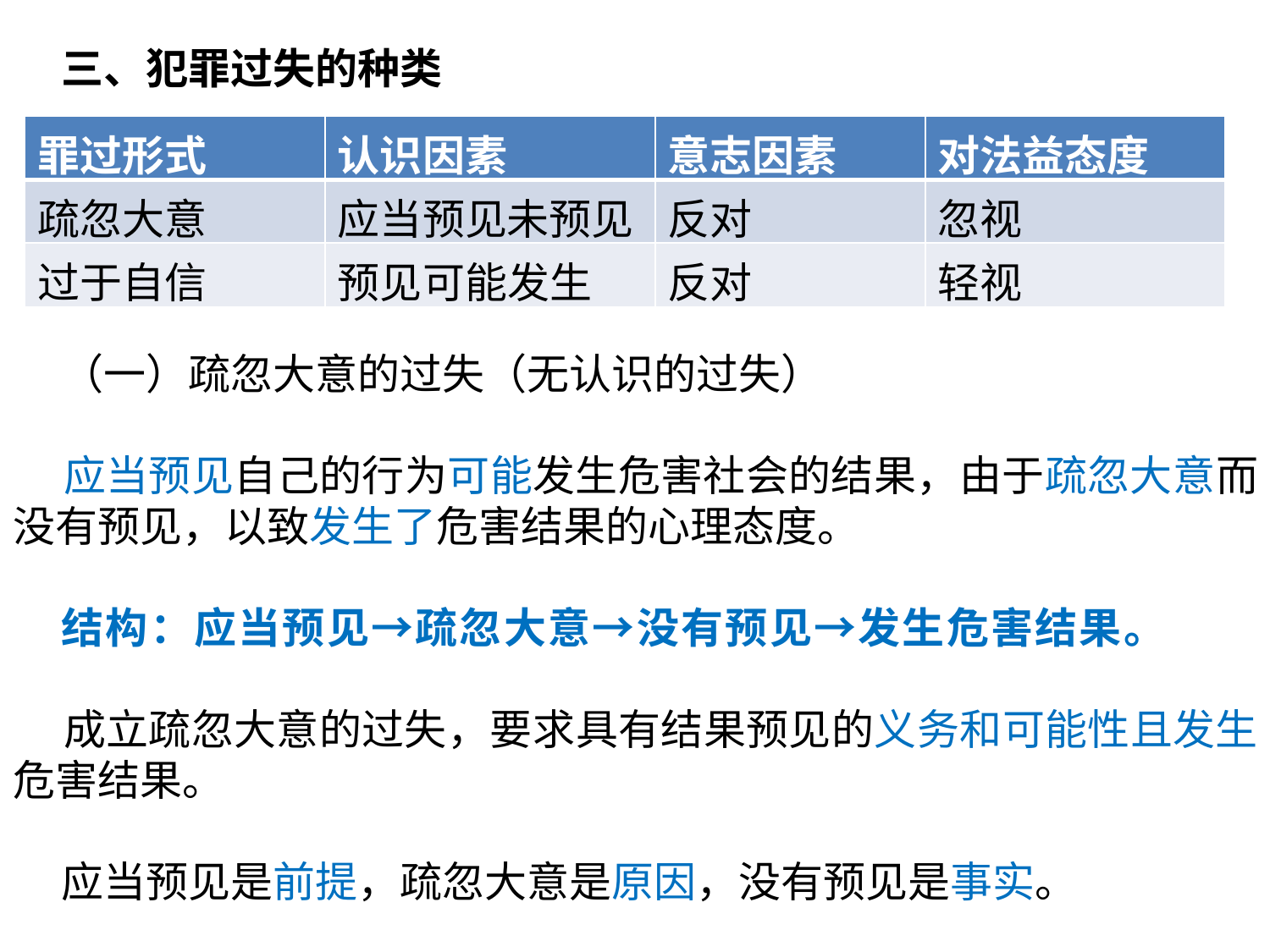

三、犯罪过失的种类

    犯罪过失包括过于自信的过失和疏忽大意的过失。

    （一）疏忽大意的过失（无认识的过失）

    应当预见自己的行为可能发生危害社会的结果，由于疏忽大意而没有预见，以致发生了危害结果的心理态度。

    结构：应当预见→疏忽大意→没有预见→发生危害结果。

    成立疏忽大意的过失，要求具有结果预见的义务和可能性且发生危害结果。

    应当预见是前提，疏忽大意是原因，没有预见是事实。

| 罪过形式 | 认识因素 | 意志因素 | 对法益态度 |
| --- | --- | --- | --- |
| 疏忽大意 | 应当预见未预见 | 反对 | 忽视 |
| 过于自信 | 预见可能发生 | 反对 | 轻视 |